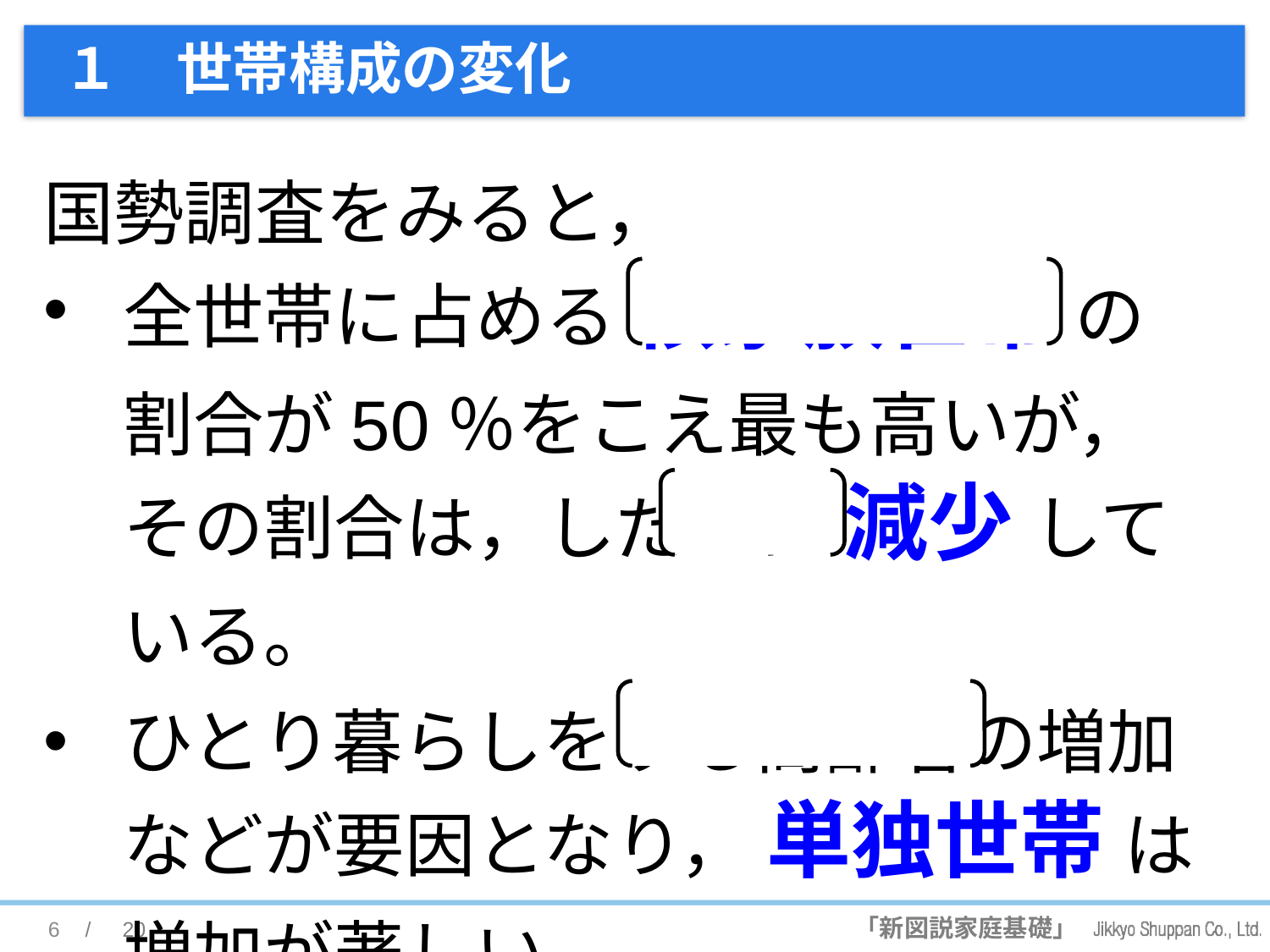

# １　世帯構成の変化
国勢調査をみると，
全世帯に占める 核家族世帯 の割合が50％をこえ最も高いが，その割合は，しだいに 減少 している。
ひとり暮らしをする高齢者の増加などが要因となり， 単独世帯 は増加が著しい。

6